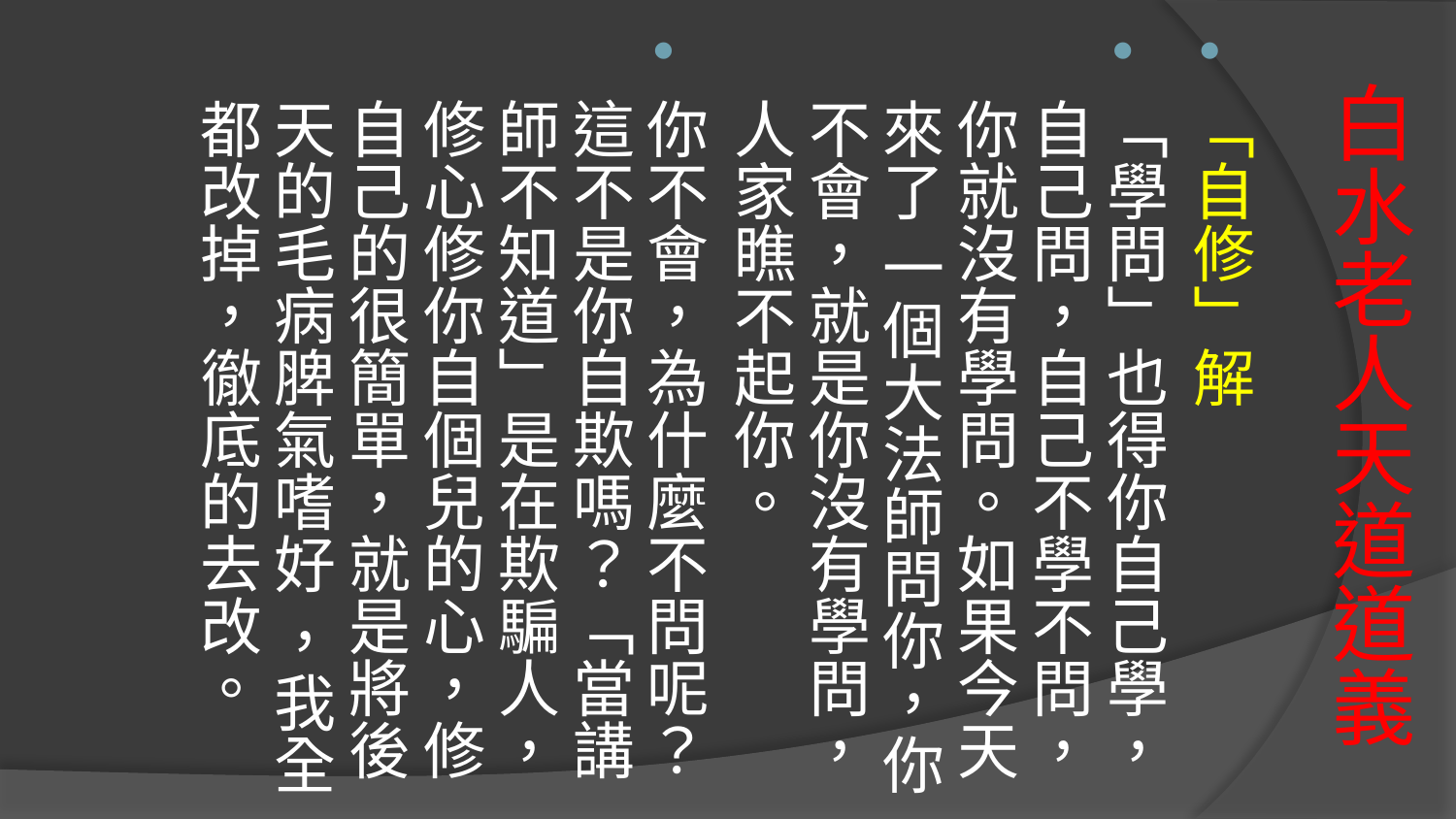

「自修」解
「學問」也得你自己學，自己問，自己不學不問，你就沒有學問。如果今天來了 一個大法師問你，你不會，就是你沒有學問，人家瞧不起你。
你不會，為什麼不問呢？這不是你自欺嗎？「當講師不知道」是在欺騙人， 修心修你自個兒的心，修自己的很簡單，就是將後天的毛病脾氣嗜好 ，我全都改掉，徹底的去改。

# 白水老人天道道義